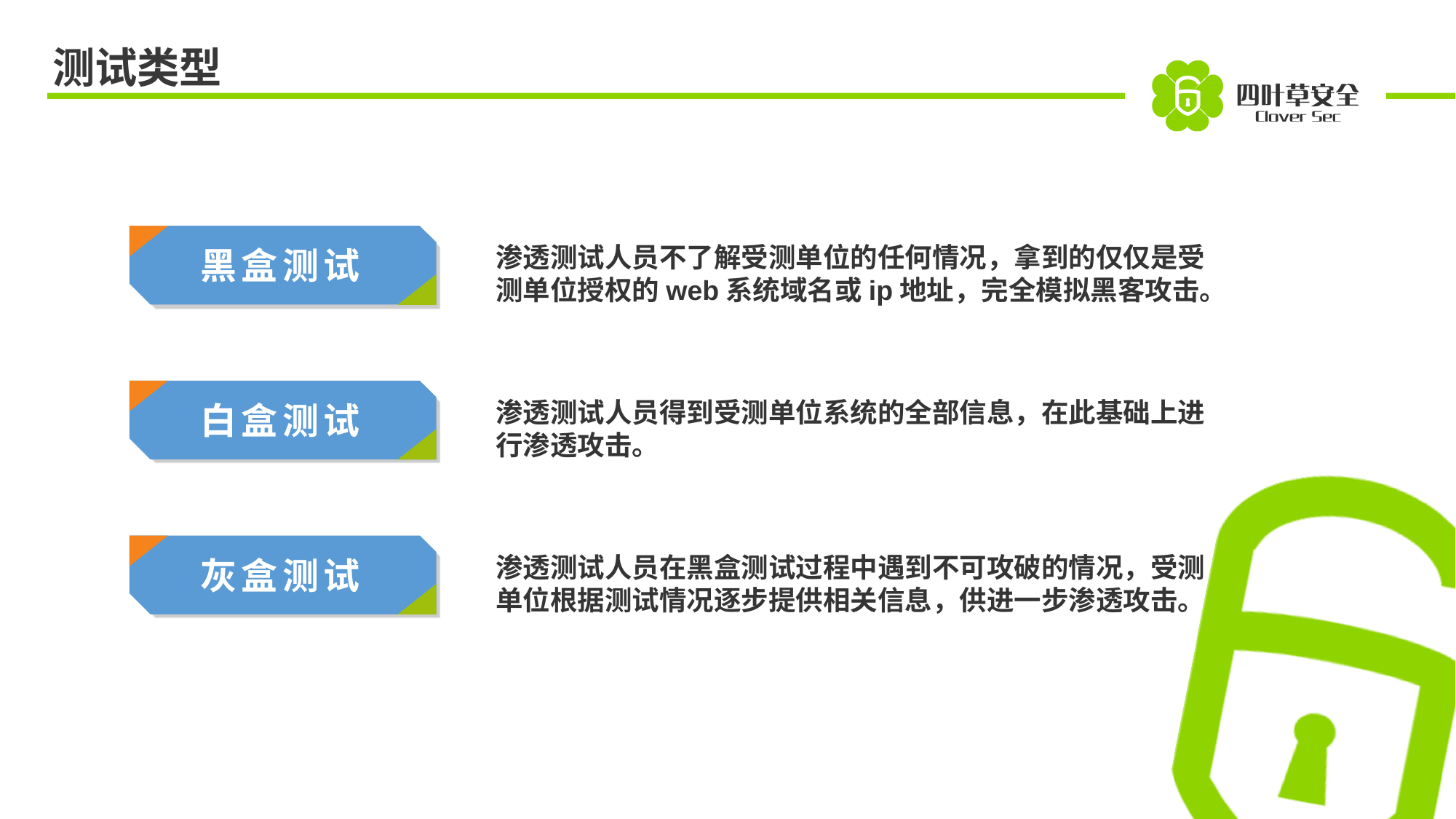

测试类型

渗透测试人员不了解受测单位的任何情况，拿到的仅仅是受测单位授权的web系统域名或ip地址，完全模拟黑客攻击。
黑盒测试

渗透测试人员得到受测单位系统的全部信息，在此基础上进行渗透攻击。
白盒测试

渗透测试人员在黑盒测试过程中遇到不可攻破的情况，受测单位根据测试情况逐步提供相关信息，供进一步渗透攻击。
灰盒测试